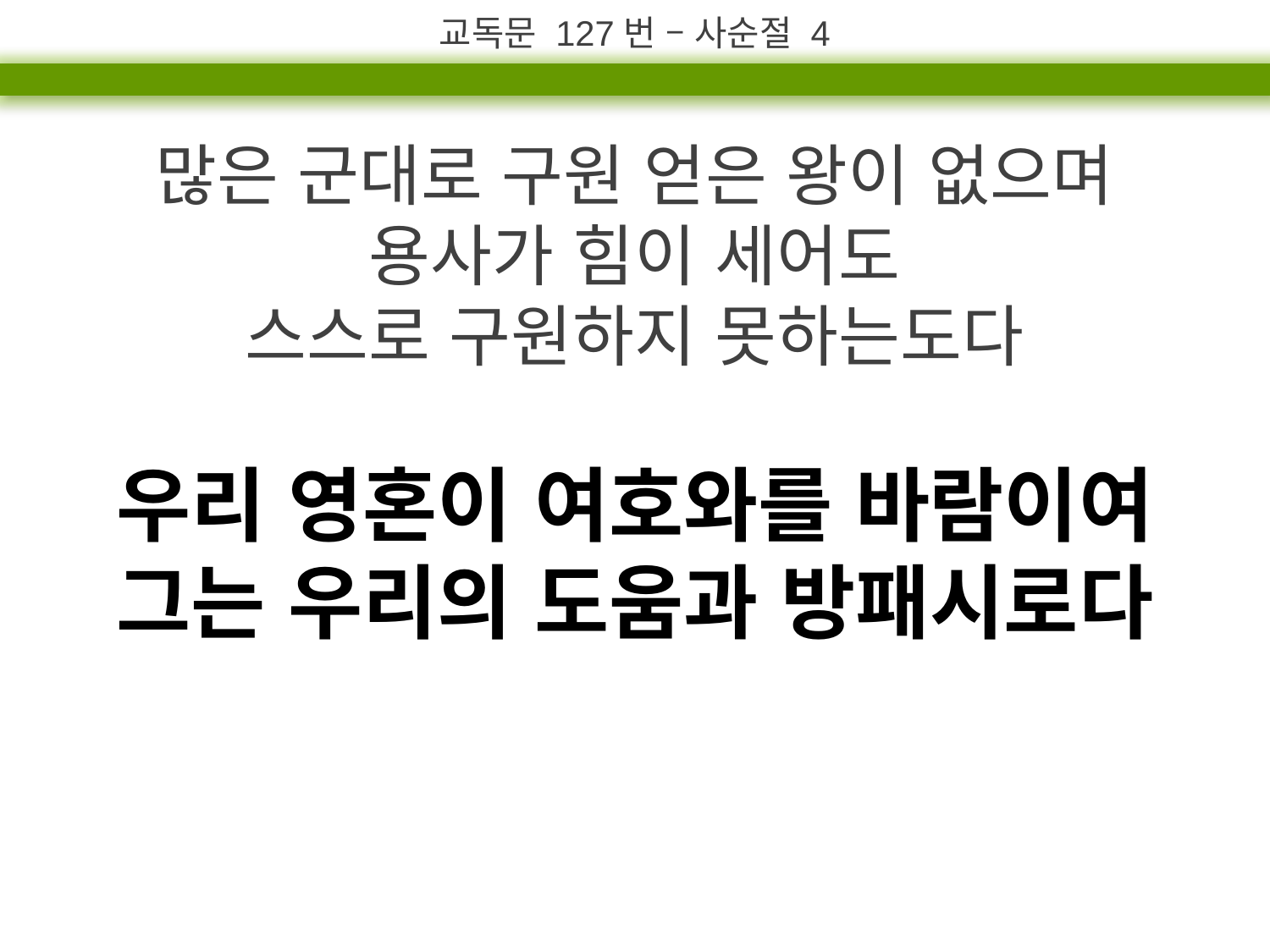

교독문 127번 – 사순절 4

많은 군대로 구원 얻은 왕이 없으며
용사가 힘이 세어도
스스로 구원하지 못하는도다
우리 영혼이 여호와를 바람이여
그는 우리의 도움과 방패시로다